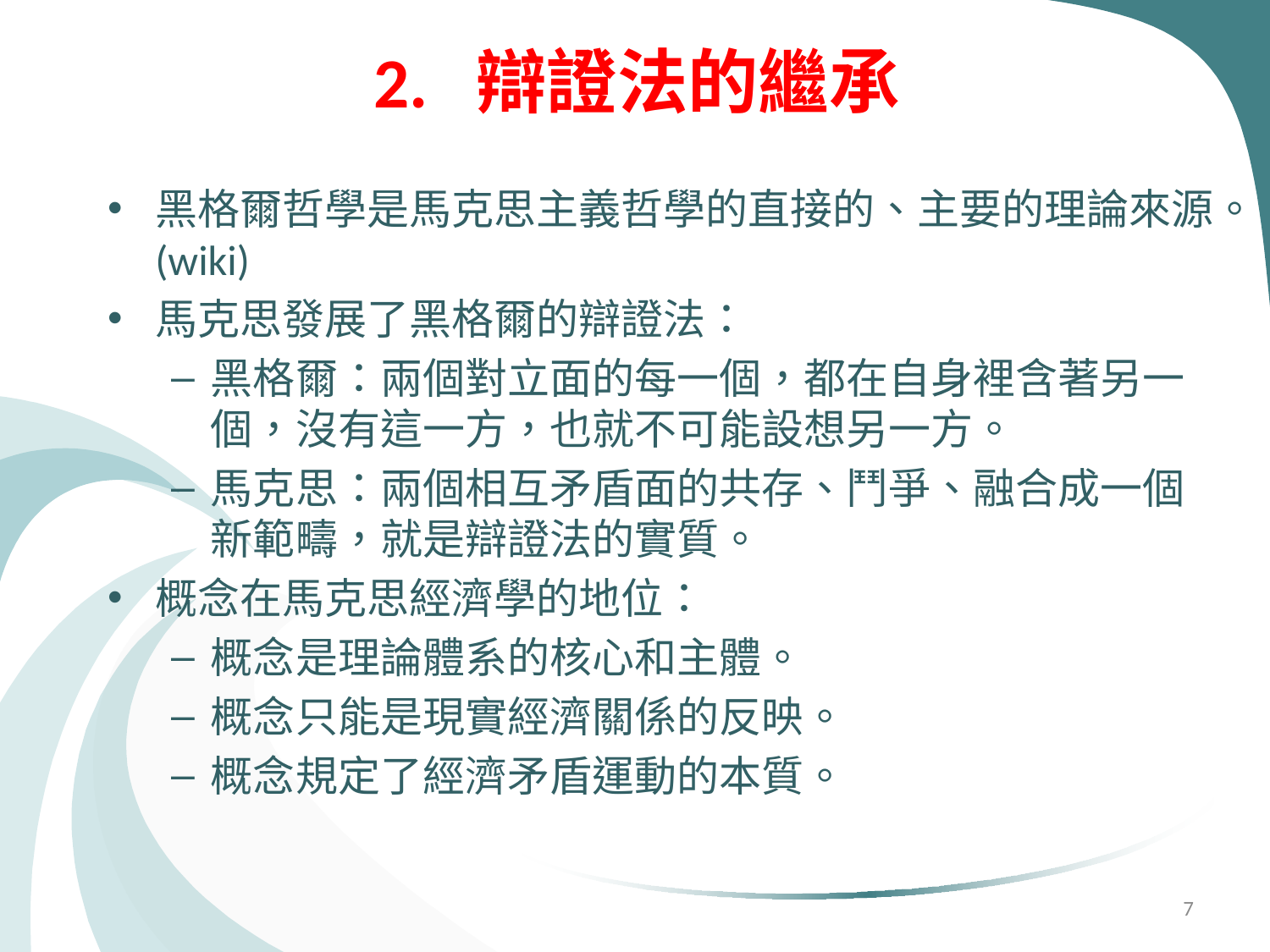

# 2.  辯證法的繼承
黑格爾哲學是馬克思主義哲學的直接的、主要的理論來源。(wiki)
馬克思發展了黑格爾的辯證法：
黑格爾：兩個對立面的每一個，都在自身裡含著另一個，沒有這一方，也就不可能設想另一方。
馬克思：兩個相互矛盾面的共存、鬥爭、融合成一個新範疇，就是辯證法的實質。
概念在馬克思經濟學的地位：
概念是理論體系的核心和主體。
概念只能是現實經濟關係的反映。
概念規定了經濟矛盾運動的本質。

7